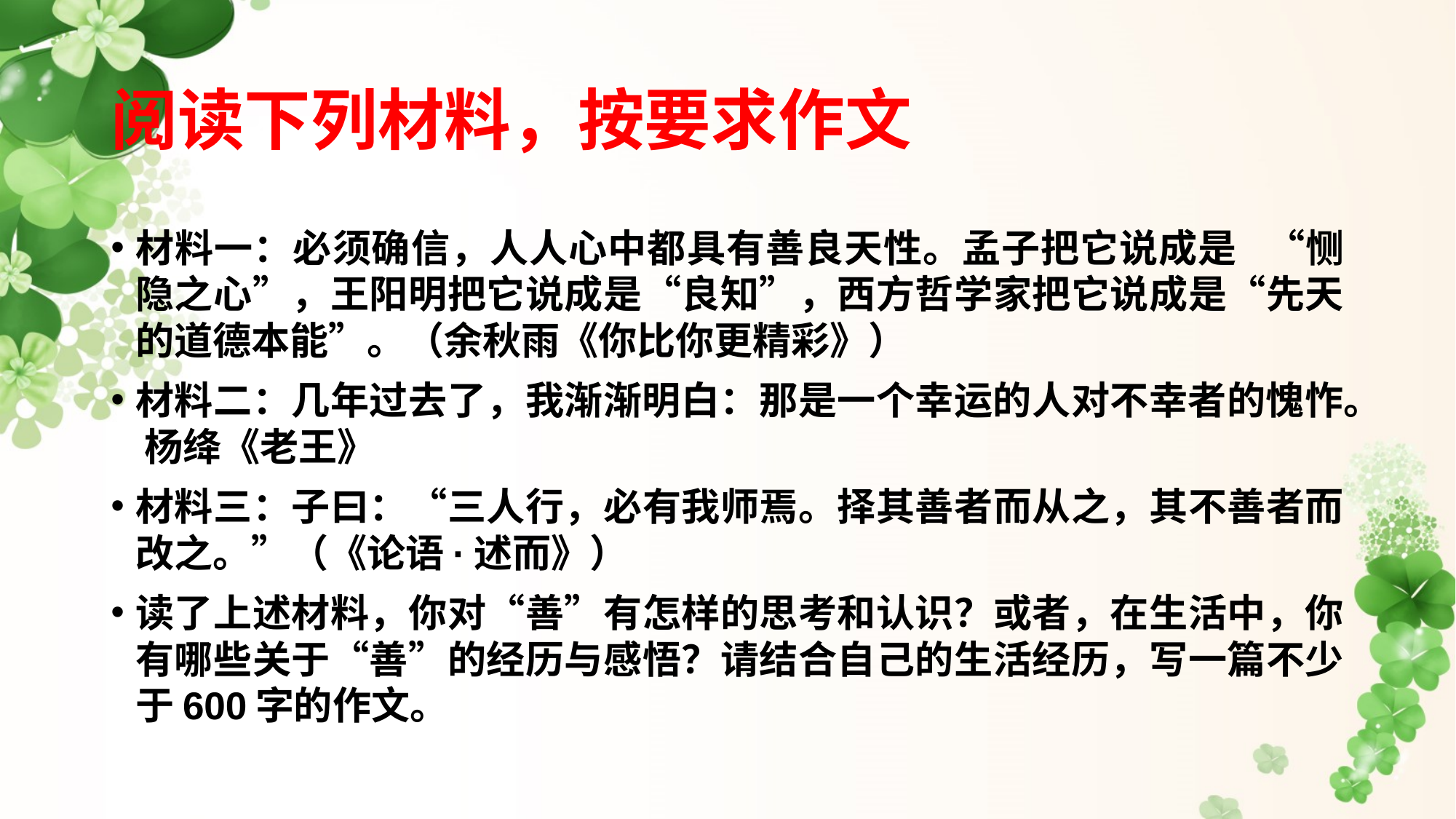

# 阅读下列材料，按要求作文
材料一：必须确信，人人心中都具有善良天性。孟子把它说成是   “恻隐之心”，王阳明把它说成是“良知”，西方哲学家把它说成是“先天的道德本能”。（余秋雨《你比你更精彩》）
材料二：几年过去了，我渐渐明白：那是一个幸运的人对不幸者的愧怍。 杨绛《老王》
材料三：子曰：“三人行，必有我师焉。择其善者而从之，其不善者而改之。”（《论语·述而》）
读了上述材料，你对“善”有怎样的思考和认识？或者，在生活中，你有哪些关于“善”的经历与感悟？请结合自己的生活经历，写一篇不少于600字的作文。